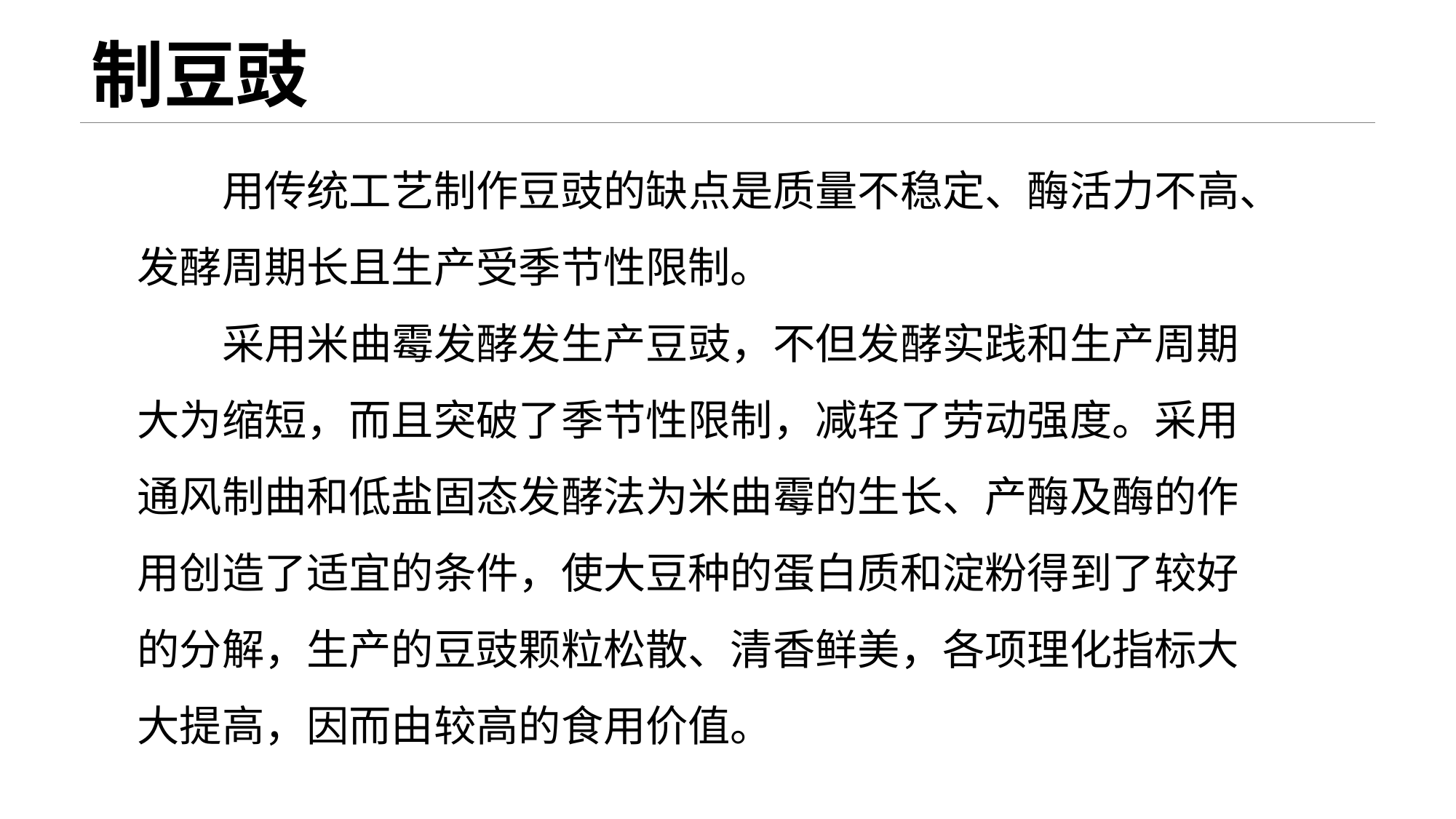

# 制豆豉
用传统工艺制作豆豉的缺点是质量不稳定、酶活力不高、发酵周期长且生产受季节性限制。
采用米曲霉发酵发生产豆豉，不但发酵实践和生产周期大为缩短，而且突破了季节性限制，减轻了劳动强度。采用通风制曲和低盐固态发酵法为米曲霉的生长、产酶及酶的作用创造了适宜的条件，使大豆种的蛋白质和淀粉得到了较好的分解，生产的豆豉颗粒松散、清香鲜美，各项理化指标大大提高，因而由较高的食用价值。